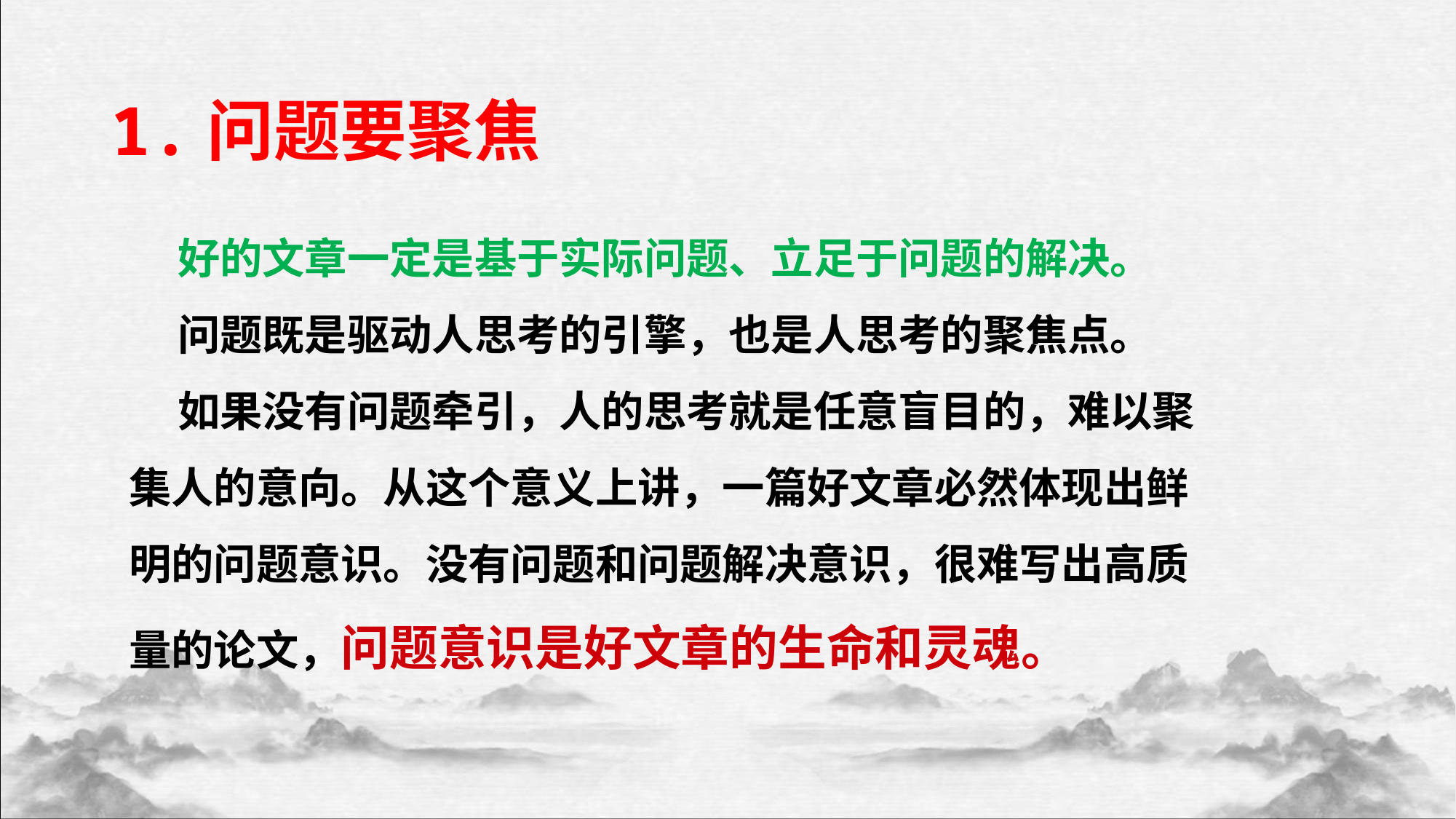

1.问题要聚焦
    好的文章一定是基于实际问题、立足于问题的解决。
    问题既是驱动人思考的引擎，也是人思考的聚焦点。
    如果没有问题牵引，人的思考就是任意盲目的，难以聚集人的意向。从这个意义上讲，一篇好文章必然体现出鲜明的问题意识。没有问题和问题解决意识，很难写出高质量的论文，问题意识是好文章的生命和灵魂。